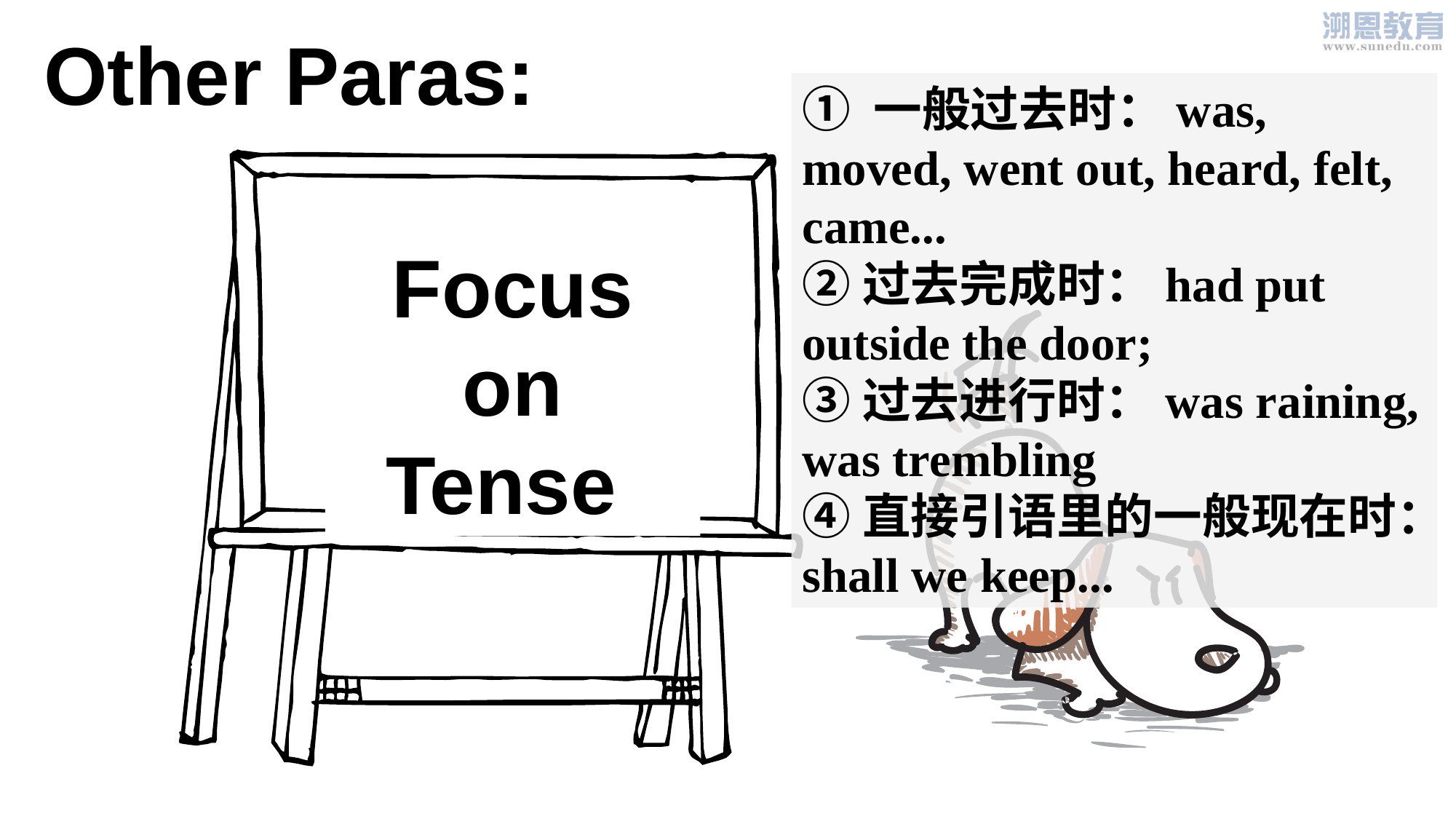

Other Paras:
① 一般过去时：was, moved, went out, heard, felt, came...
②过去完成时：had put outside the door;
③过去进行时：was raining, was trembling
④直接引语里的一般现在时：shall we keep...

Focus on
Tense